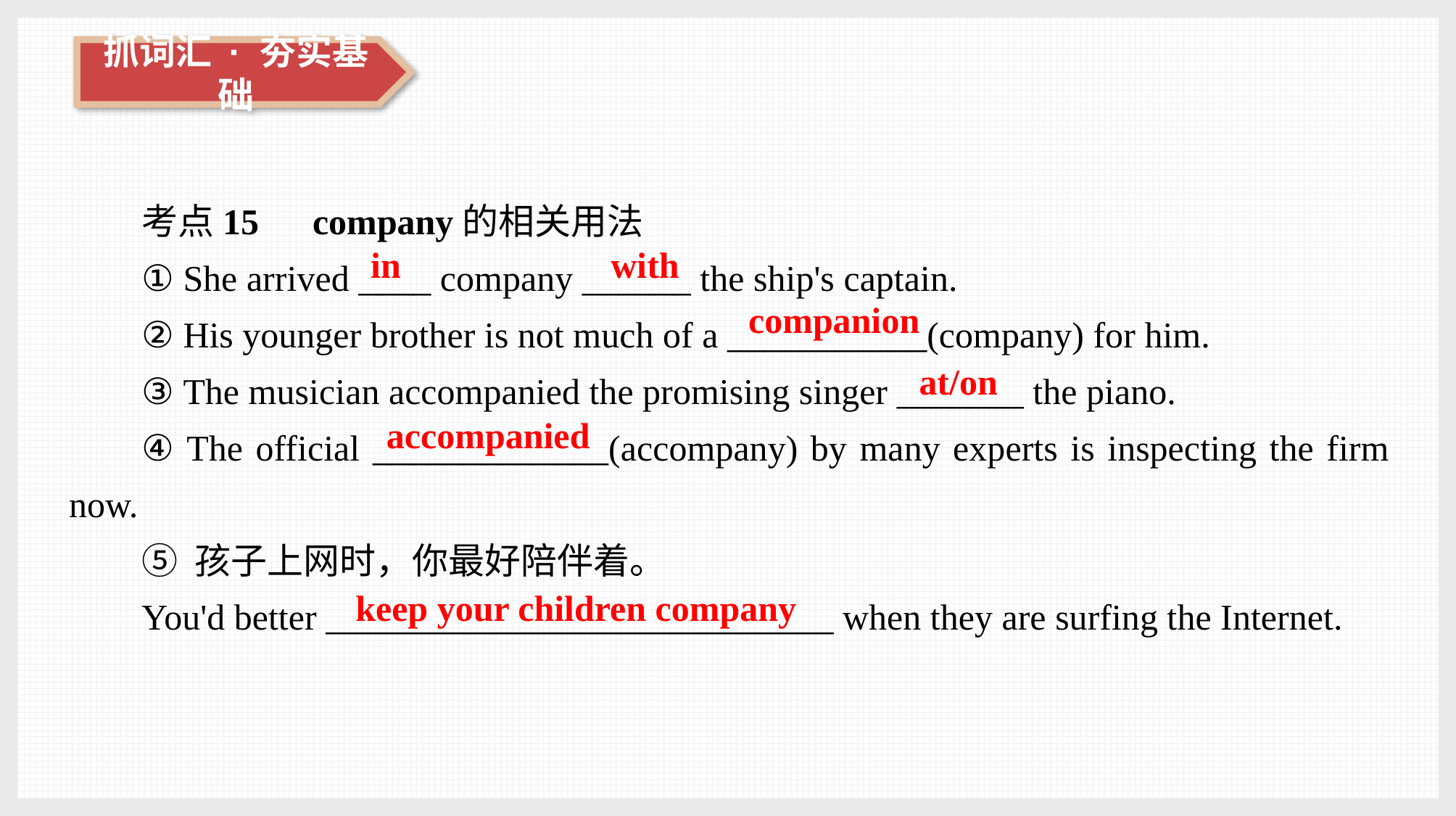

考点15　company的相关用法
① She arrived ____ company ______ the ship's captain.
② His younger brother is not much of a ___________(company) for him.
③ The musician accompanied the promising singer _______ the piano.
④ The official _____________(accompany) by many experts is inspecting the firm now.
⑤ 孩子上网时，你最好陪伴着。
You'd better ____________________________ when they are surfing the Internet.
in
with
companion
at/on
accompanied
keep your children company